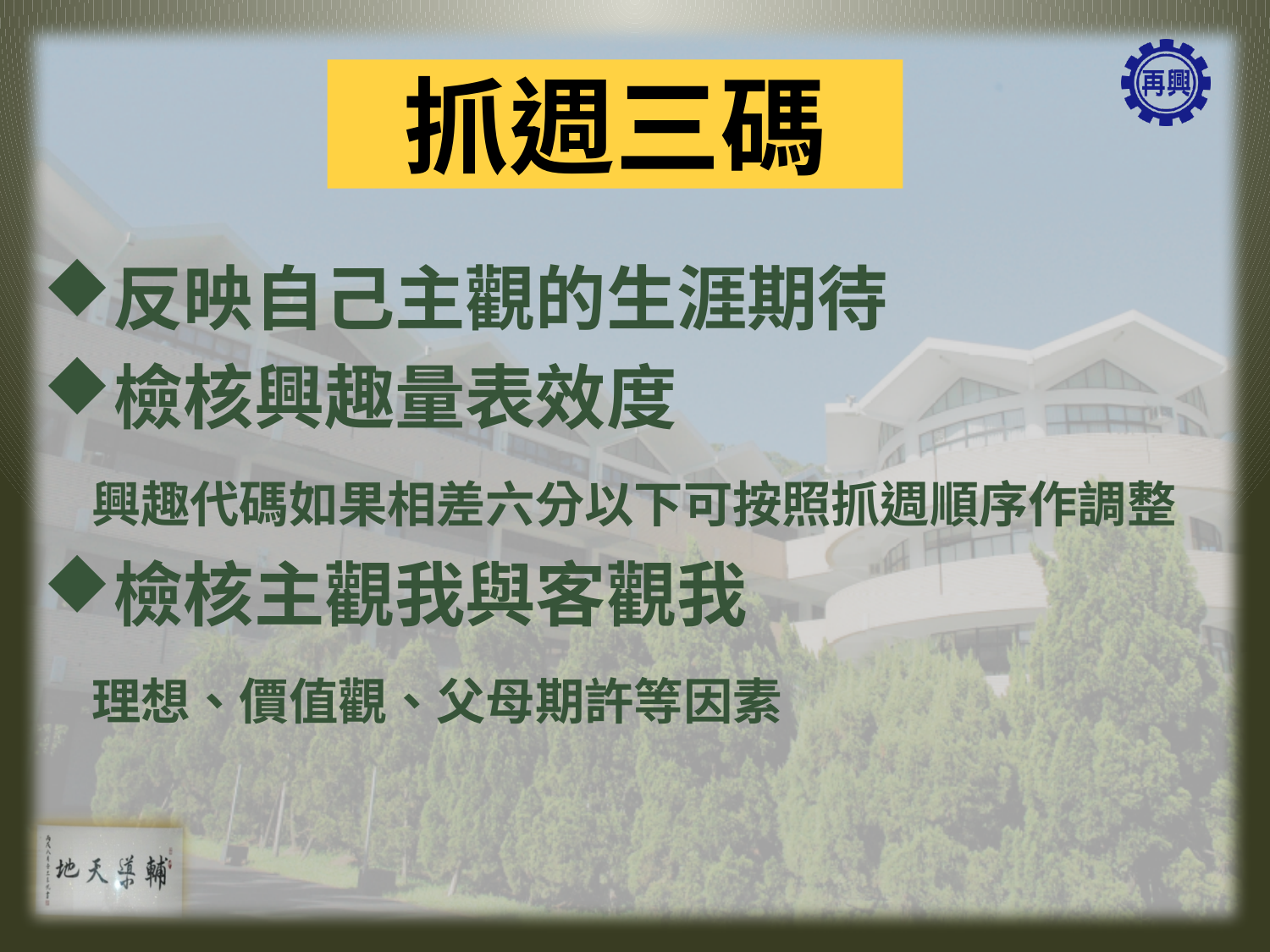

抓週三碼
反映自己主觀的生涯期待
檢核興趣量表效度
  興趣代碼如果相差六分以下可按照抓週順序作調整
檢核主觀我與客觀我
  理想、價值觀、父母期許等因素